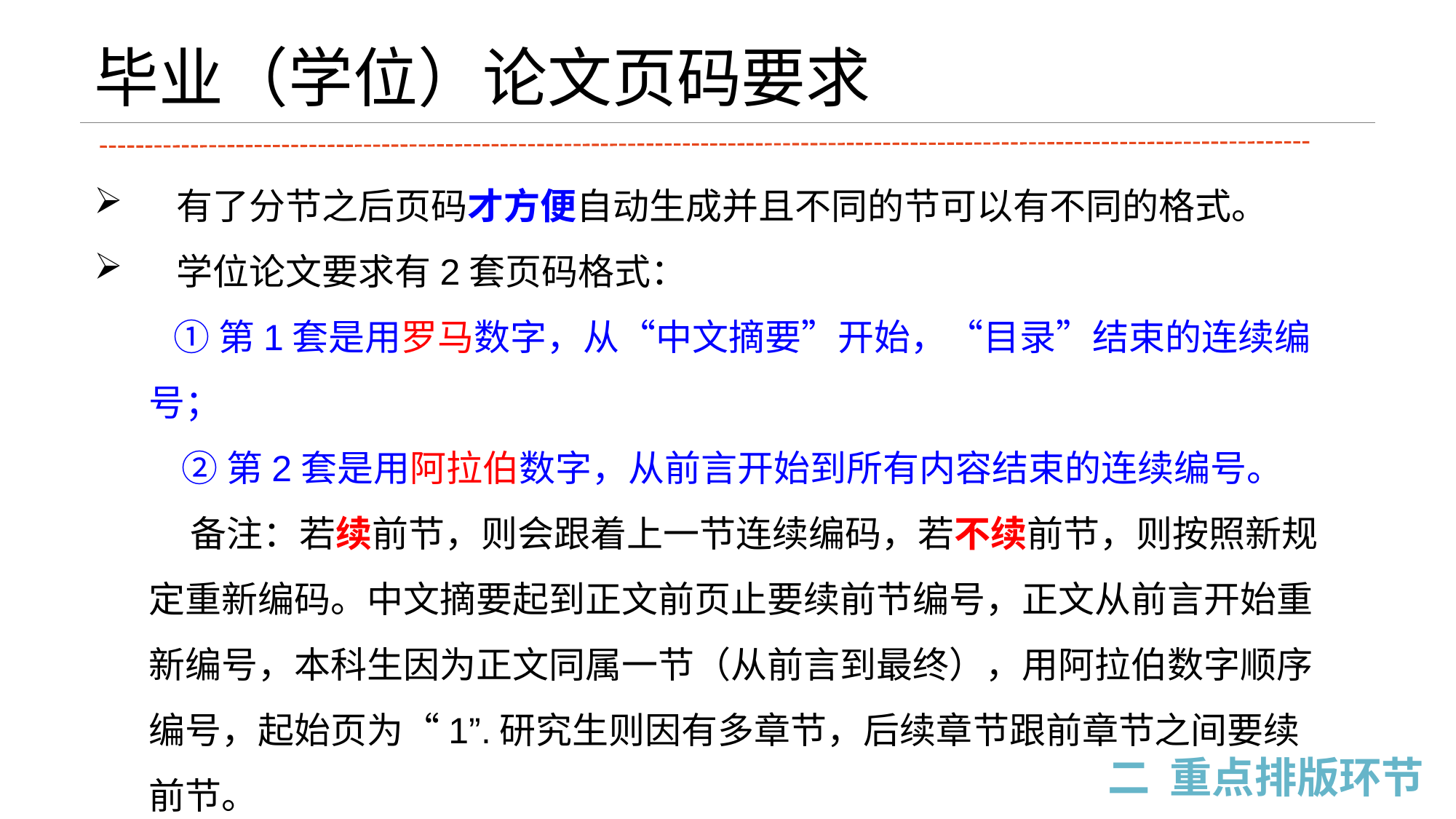

毕业（学位）论文页码要求
    有了分节之后页码才方便自动生成并且不同的节可以有不同的格式。
    学位论文要求有2套页码格式：
   ①第1套是用罗马数字，从“中文摘要”开始，“目录”结束的连续编号；
    ②第2套是用阿拉伯数字，从前言开始到所有内容结束的连续编号。
    备注：若续前节，则会跟着上一节连续编码，若不续前节，则按照新规定重新编码。中文摘要起到正文前页止要续前节编号，正文从前言开始重新编号，本科生因为正文同属一节（从前言到最终），用阿拉伯数字顺序编号，起始页为“1”.研究生则因有多章节，后续章节跟前章节之间要续前节。
二  重点排版环节